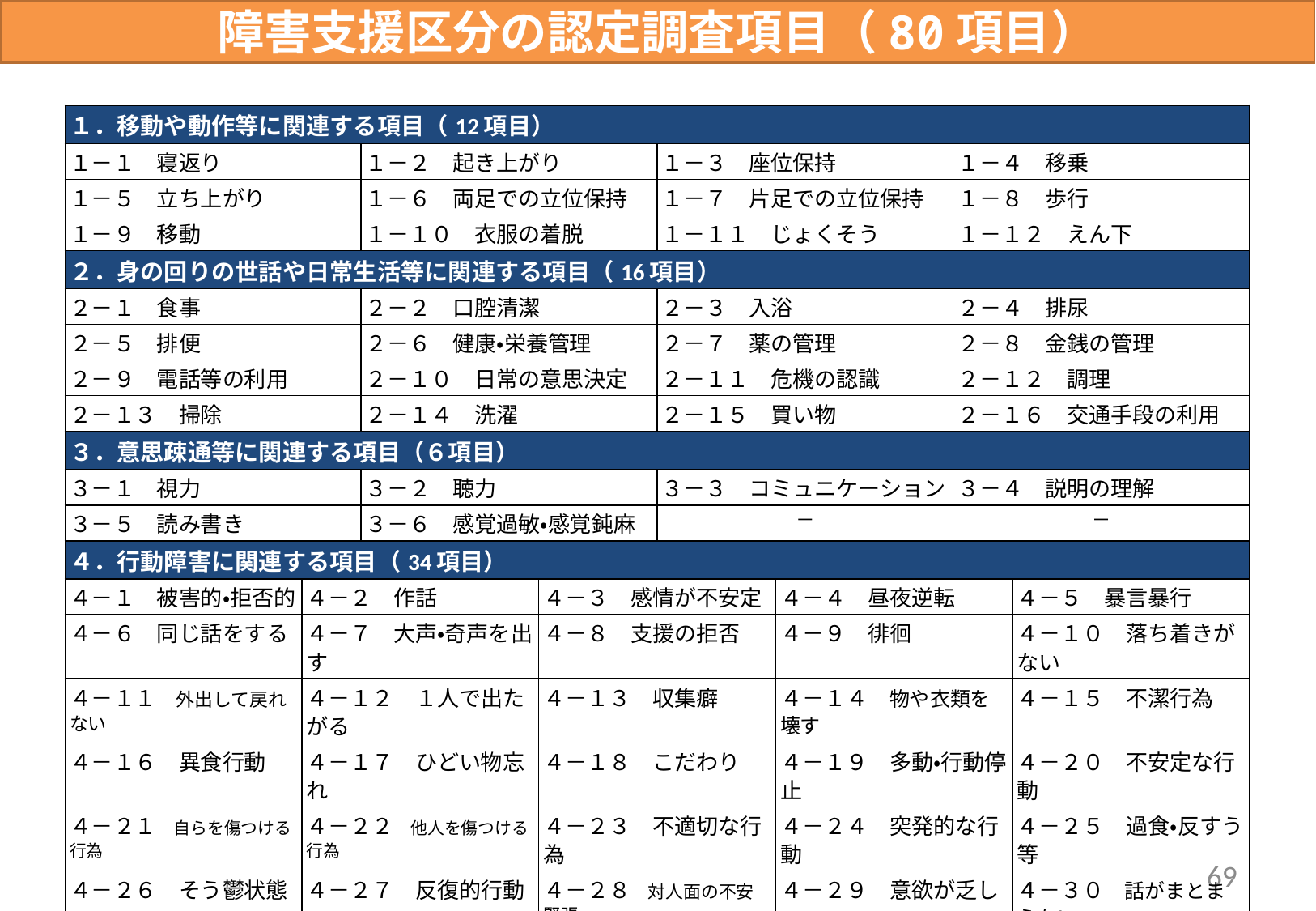

障害支援区分の認定調査項目（80項目）
| １．移動や動作等に関連する項目（12項目） |  |  |  |  |  |  |  |
| --- | --- | --- | --- | --- | --- | --- | --- |
| １－１　寝返り |  | １－２　起き上がり |  | １－３　座位保持 |  | １－４　移乗 |  |
| １－５　立ち上がり |  | １－６　両足での立位保持 |  | １－７　片足での立位保持 |  | １－８　歩行 |  |
| １－９　移動 |  | １－１０　衣服の着脱 |  | １－１１　じょくそう |  | １－１２　えん下 |  |
| ２．身の回りの世話や日常生活等に関連する項目（16項目） |  |  |  |  |  |  |  |
| ２－１　食事 |  | ２－２　口腔清潔 |  | ２－３　入浴 |  | ２－４　排尿 |  |
| ２－５　排便 |  | ２－６　健康・栄養管理 |  | ２－７　薬の管理 |  | ２－８　金銭の管理 |  |
| ２－９　電話等の利用 |  | ２－１０　日常の意思決定 |  | ２－１１　危機の認識 |  | ２－１２　調理 |  |
| ２－１３　掃除 |  | ２－１４　洗濯 |  | ２－１５　買い物 |  | ２－１６　交通手段の利用 |  |
| ３．意思疎通等に関連する項目（６項目） |  |  |  |  |  |  |  |
| ３－１　視力 |  | ３－２　聴力 |  | ３－３　コミュニケーション |  | ３－４　説明の理解 |  |
| ３－５　読み書き |  | ３－６　感覚過敏・感覚鈍麻 |  | ― |  | ― |  |
| ４．行動障害に関連する項目（34項目） |  |  |  |  |  |  |  |
| ４－１　被害的・拒否的 | ４－２　作話 |  | ４－３　感情が不安定 |  | ４－４　昼夜逆転 |  | ４－５　暴言暴行 |
| ４－６　同じ話をする | ４－７　大声・奇声を出す |  | ４－８　支援の拒否 |  | ４－９　徘徊 |  | ４－１０　落ち着きがない |
| ４－１１　外出して戻れない | ４－１２　１人で出たがる |  | ４－１３　収集癖 |  | ４－１４　物や衣類を壊す |  | ４－１５　不潔行為 |
| ４－１６　異食行動 | ４－１７　ひどい物忘れ |  | ４－１８　こだわり |  | ４－１９　多動・行動停止 |  | ４－２０　不安定な行動 |
| ４－２１　自らを傷つける行為 | ４－２２　他人を傷つける行為 |  | ４－２３　不適切な行為 |  | ４－２４　突発的な行動 |  | ４－２５　過食・反すう等 |
| ４－２６　そう鬱状態 | ４－２７　反復的行動 |  | ４－２８　対人面の不安緊張 |  | ４－２９　意欲が乏しい |  | ４－３０　話がまとまらない |
| ４－３１　集中力が続かない | ４－３２　自己の過大評価 |  | ４－３３　集団への不適応 |  | ４－３４　多飲水・過飲水 |  | ― |
| ５．特別な医療に関連する項目（12項目） |  |  |  |  |  |  |  |
| ５－１　点滴の管理 |  | ５－２　中心静脈栄養 |  | ５－３　透析 |  | ５－４　ストーマの処置 |  |
| ５－５　酸素療法 |  | ５－６　レスピレーター |  | ５－７　気管切開の処置 |  | ５－８　疼痛の看護 |  |
| ５－９　経管栄養 |  | ５－１０　モニター測定 |  | ５－１１　じょくそうの処置 |  | ５－１２　カテーテル |  |
69